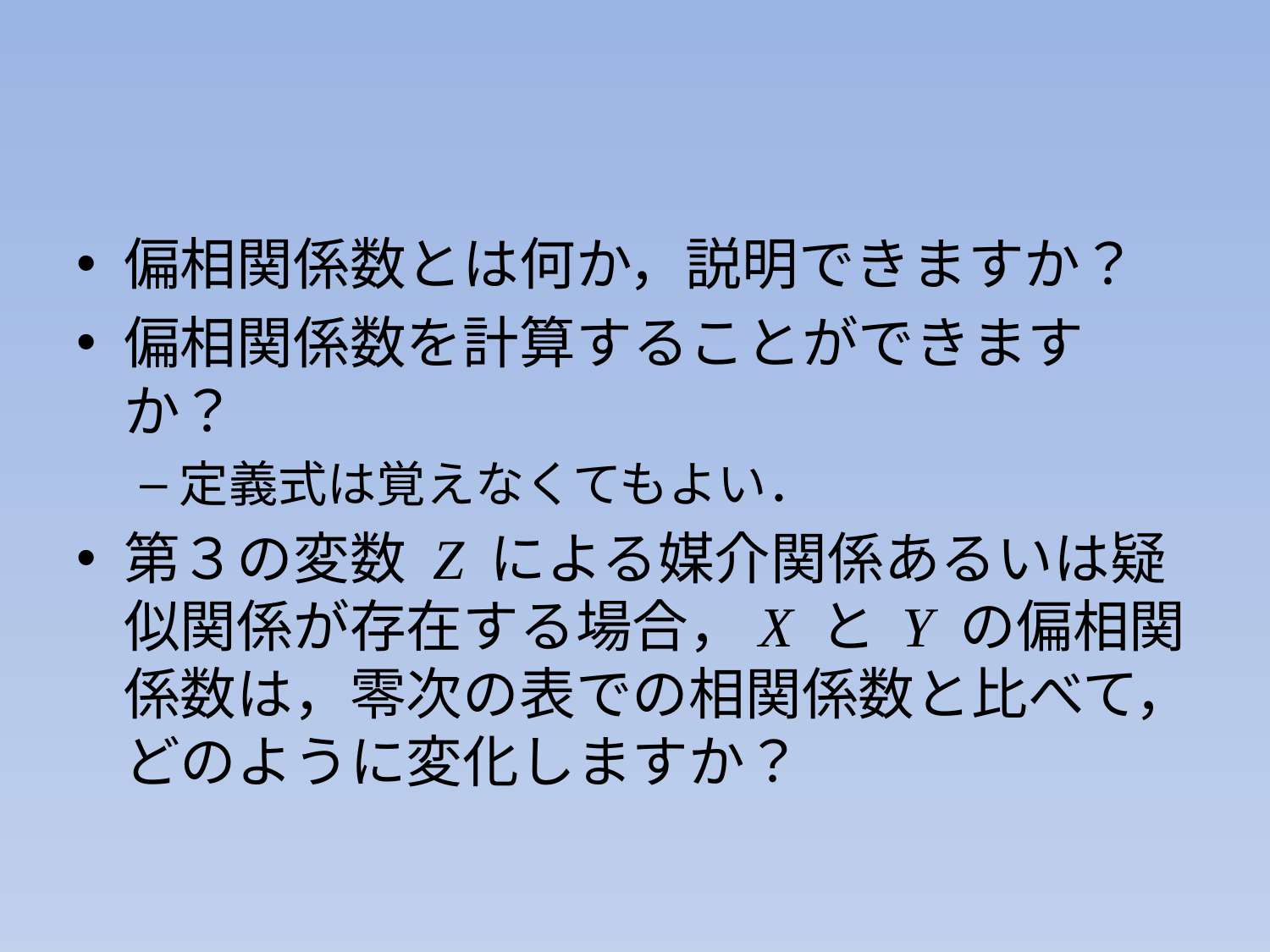

#
偏相関係数とは何か，説明できますか？
偏相関係数を計算することができますか？
定義式は覚えなくてもよい．
第３の変数 Z による媒介関係あるいは疑似関係が存在する場合，X と Y の偏相関係数は，零次の表での相関係数と比べて，どのように変化しますか？